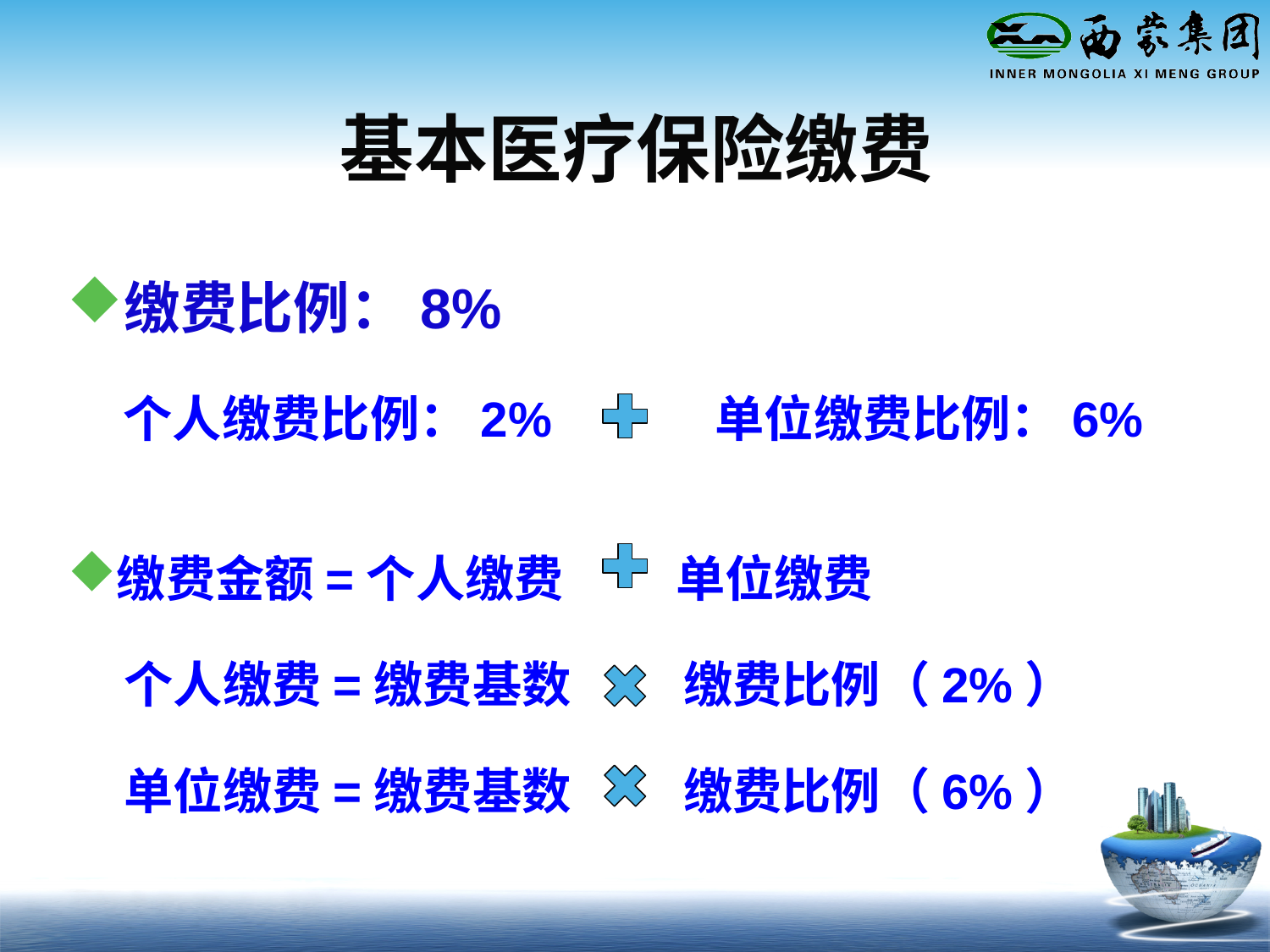

基本医疗保险缴费

缴费比例：8%

    个人缴费比例：2%           单位缴费比例：6%

缴费金额=个人缴费          单位缴费

    个人缴费=缴费基数          缴费比例（2%）

    单位缴费=缴费基数          缴费比例（6%）